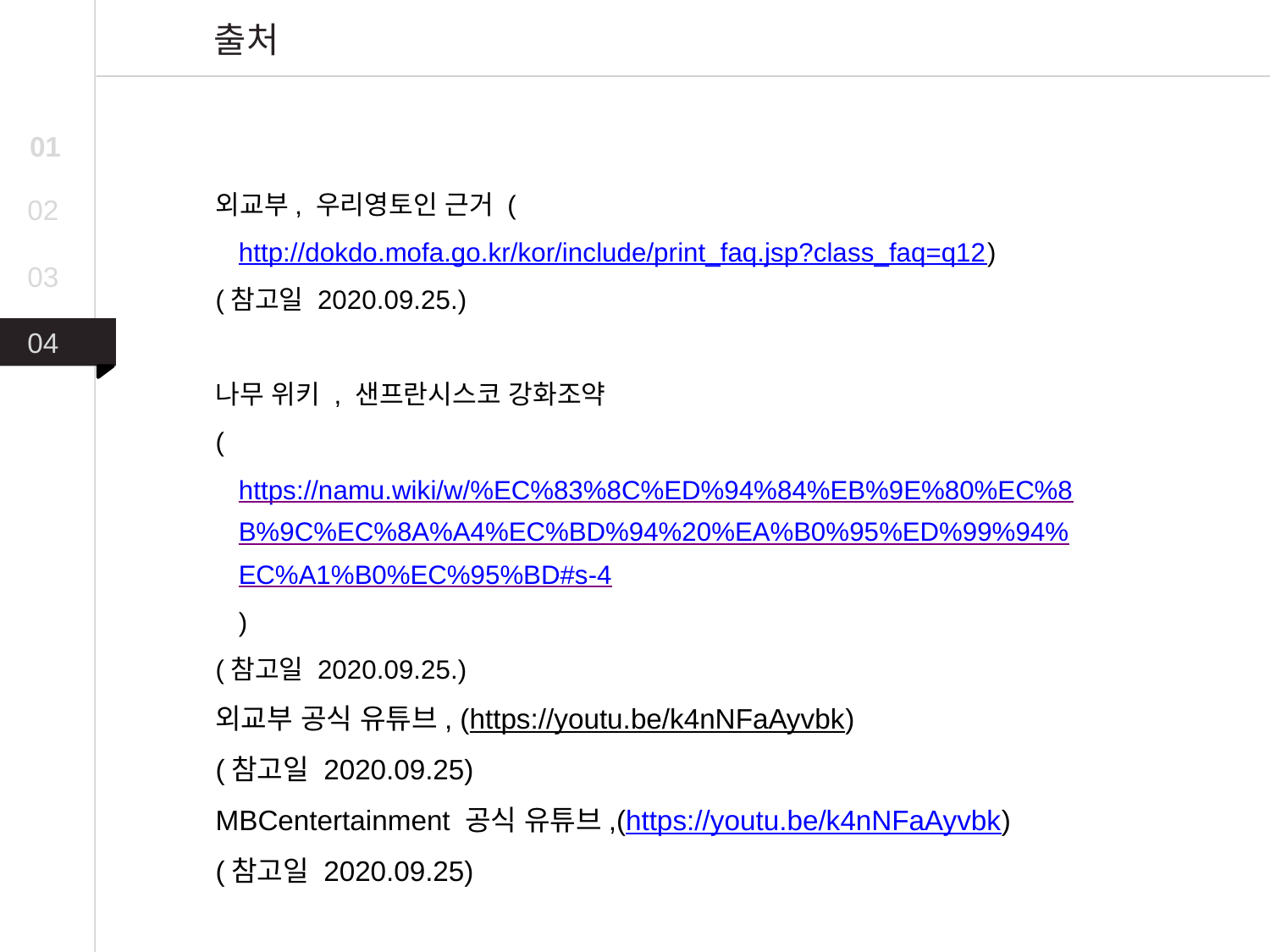

출처
01
외교부, 우리영토인 근거 (http://dokdo.mofa.go.kr/kor/include/print_faq.jsp?class_faq=q12)
(참고일 2020.09.25.)

나무 위키 , 샌프란시스코 강화조약
(https://namu.wiki/w/%EC%83%8C%ED%94%84%EB%9E%80%EC%8B%9C%EC%8A%A4%EC%BD%94%20%EA%B0%95%ED%99%94%EC%A1%B0%EC%95%BD#s-4)
(참고일 2020.09.25.)
외교부 공식 유튜브, (https://youtu.be/k4nNFaAyvbk)
(참고일 2020.09.25)
MBCentertainment 공식 유튜브,(https://youtu.be/k4nNFaAyvbk)
(참고일 2020.09.25)

02
03

04